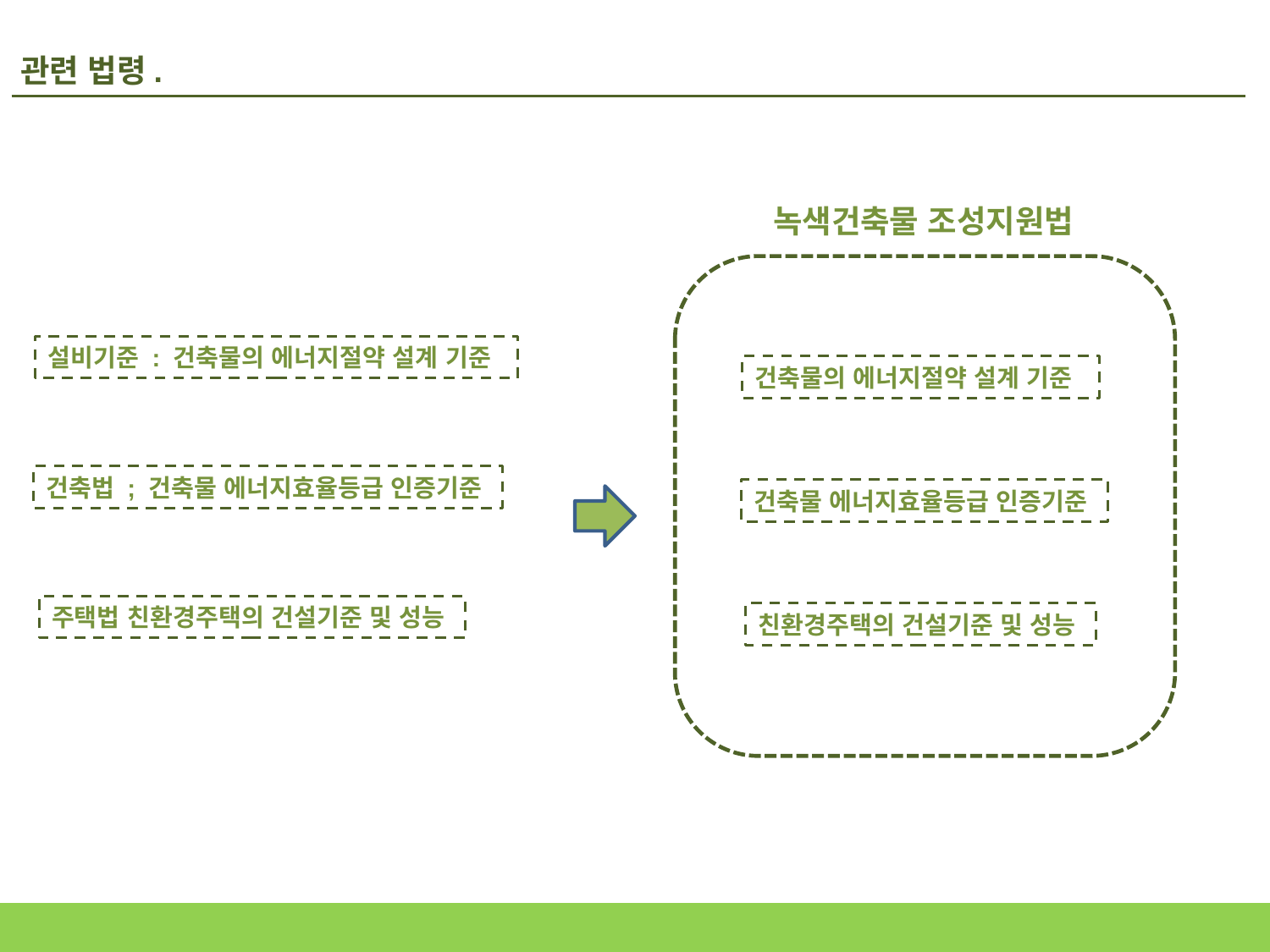

관련 법령.
녹색건축물 조성지원법

설비기준 : 건축물의 에너지절약 설계 기준
건축물의 에너지절약 설계 기준
건축법 ; 건축물 에너지효율등급 인증기준
건축물 에너지효율등급 인증기준

주택법 친환경주택의 건설기준 및 성능
친환경주택의 건설기준 및 성능